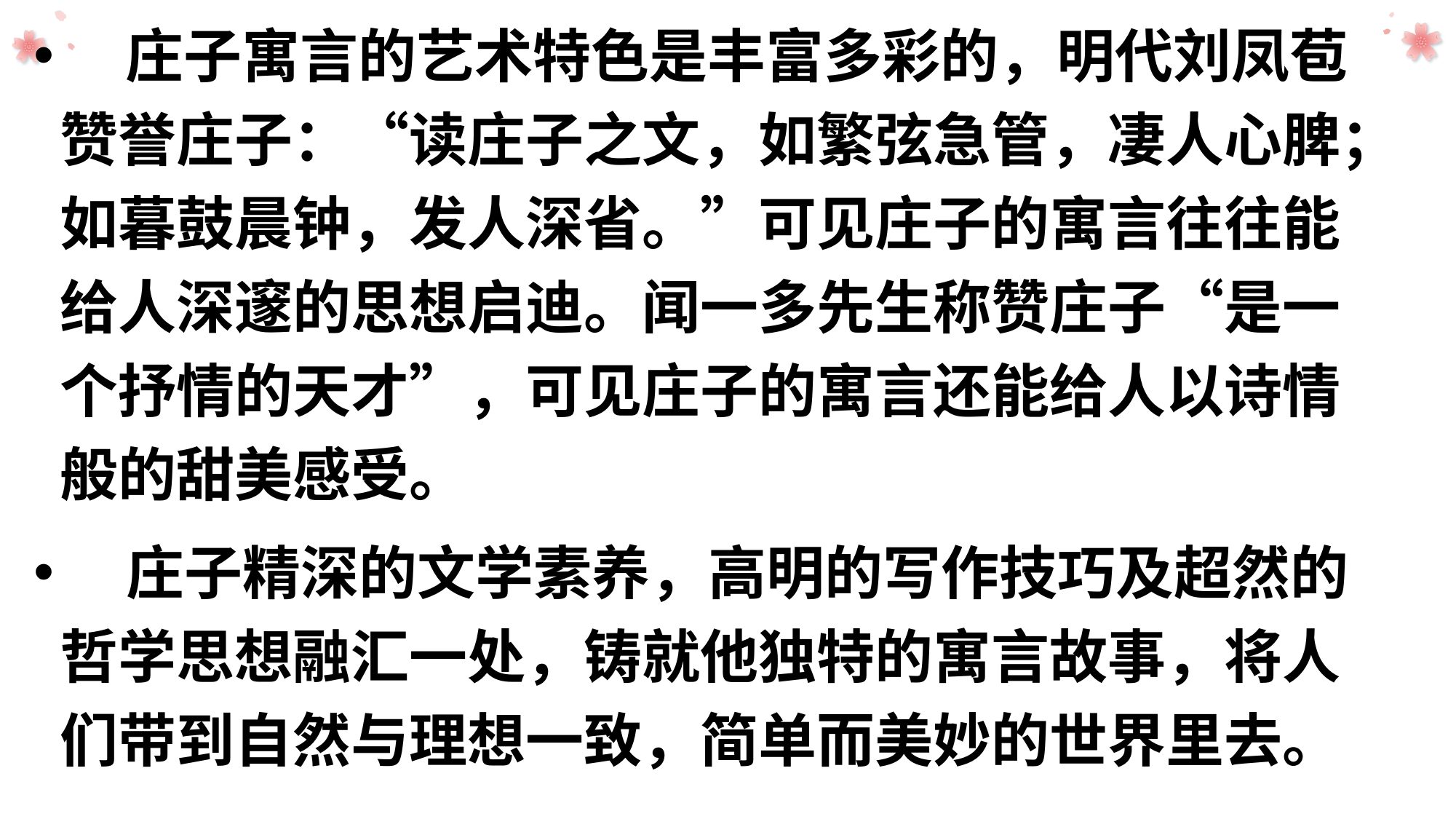

庄子寓言的艺术特色是丰富多彩的，明代刘凤苞赞誉庄子：“读庄子之文，如繁弦急管，凄人心脾；如暮鼓晨钟，发人深省。”可见庄子的寓言往往能给人深邃的思想启迪。闻一多先生称赞庄子“是一个抒情的天才”，可见庄子的寓言还能给人以诗情般的甜美感受。
    庄子精深的文学素养，高明的写作技巧及超然的哲学思想融汇一处，铸就他独特的寓言故事，将人们带到自然与理想一致，简单而美妙的世界里去。